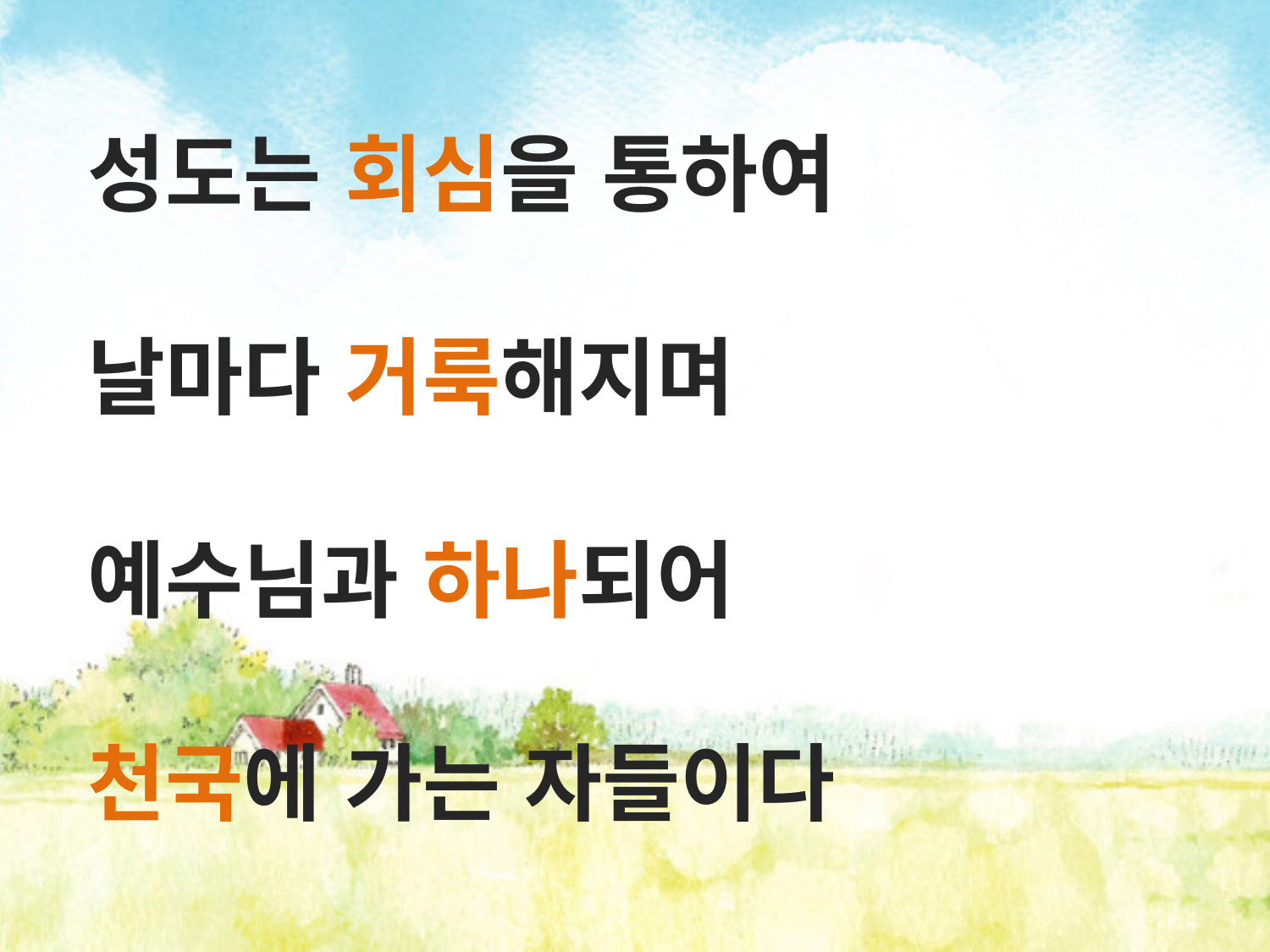

성도는 회심을 통하여

날마다 거룩해지며

예수님과 하나되어

천국에 가는 자들이다